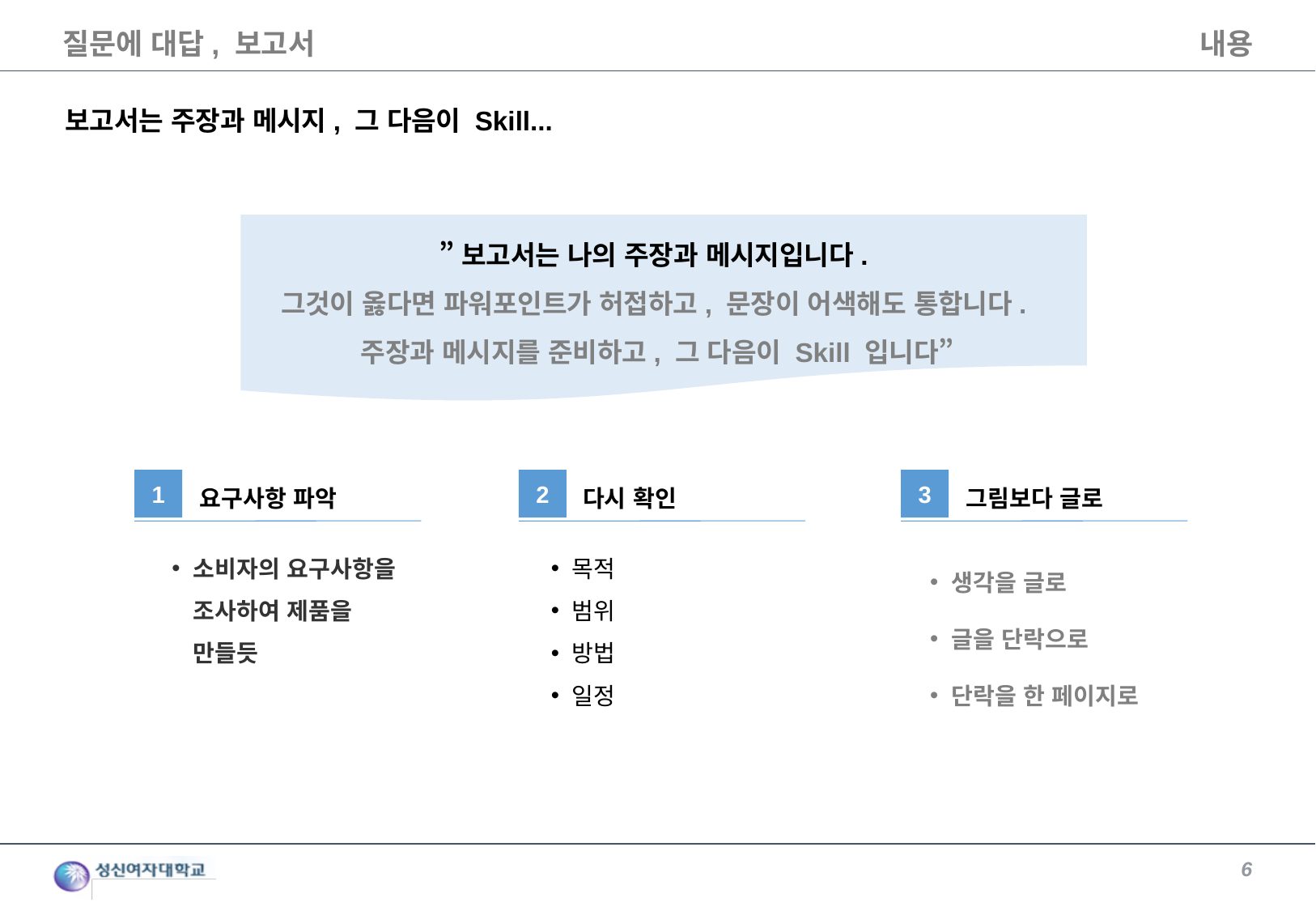

질문에 대답, 보고서
내용
보고서는 주장과 메시지, 그 다음이 Skill...

”보고서는 나의 주장과 메시지입니다.
그것이 옳다면 파워포인트가 허접하고, 문장이 어색해도 통합니다.
주장과 메시지를 준비하고, 그 다음이 Skill 입니다”
1
2
3
요구사항 파악
그림보다 글로
다시 확인
소비자의 요구사항을 조사하여 제품을 만들듯
목적
범위
방법
일정
생각을 글로
글을 단락으로
단락을 한 페이지로
6